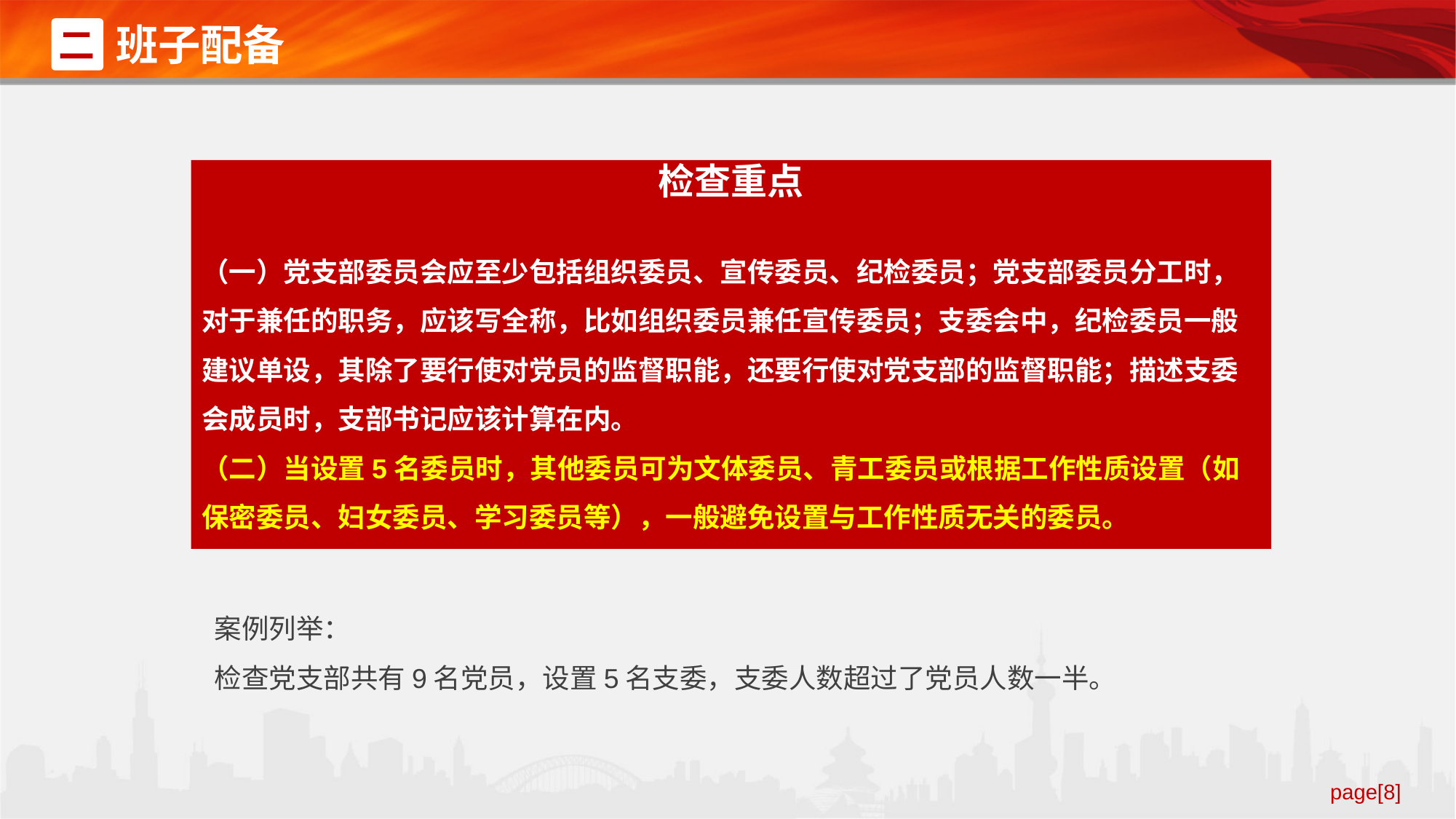

班子配备
二

检查重点

（一）党支部委员会应至少包括组织委员、宣传委员、纪检委员；党支部委员分工时，对于兼任的职务，应该写全称，比如组织委员兼任宣传委员；支委会中，纪检委员一般建议单设，其除了要行使对党员的监督职能，还要行使对党支部的监督职能；描述支委会成员时，支部书记应该计算在内。
（二）当设置5名委员时，其他委员可为文体委员、青工委员或根据工作性质设置（如保密委员、妇女委员、学习委员等），一般避免设置与工作性质无关的委员。
案例列举：
检查党支部共有9名党员，设置5名支委，支委人数超过了党员人数一半。